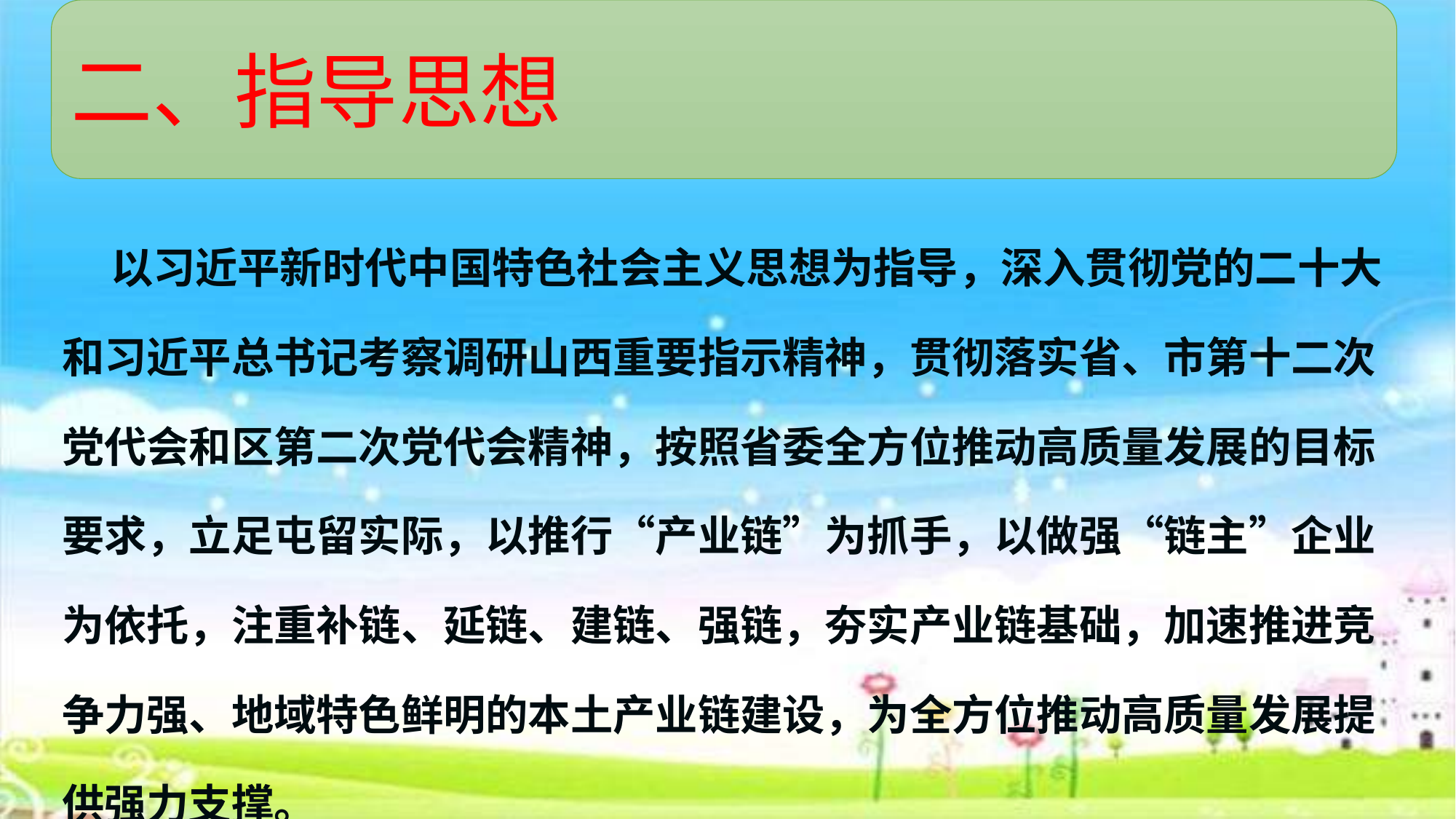

二、指导思想
    以习近平新时代中国特色社会主义思想为指导，深入贯彻党的二十大和习近平总书记考察调研山西重要指示精神，贯彻落实省、市第十二次党代会和区第二次党代会精神，按照省委全方位推动高质量发展的目标要求，立足屯留实际，以推行“产业链”为抓手，以做强“链主”企业为依托，注重补链、延链、建链、强链，夯实产业链基础，加速推进竞争力强、地域特色鲜明的本土产业链建设，为全方位推动高质量发展提供强力支撑。